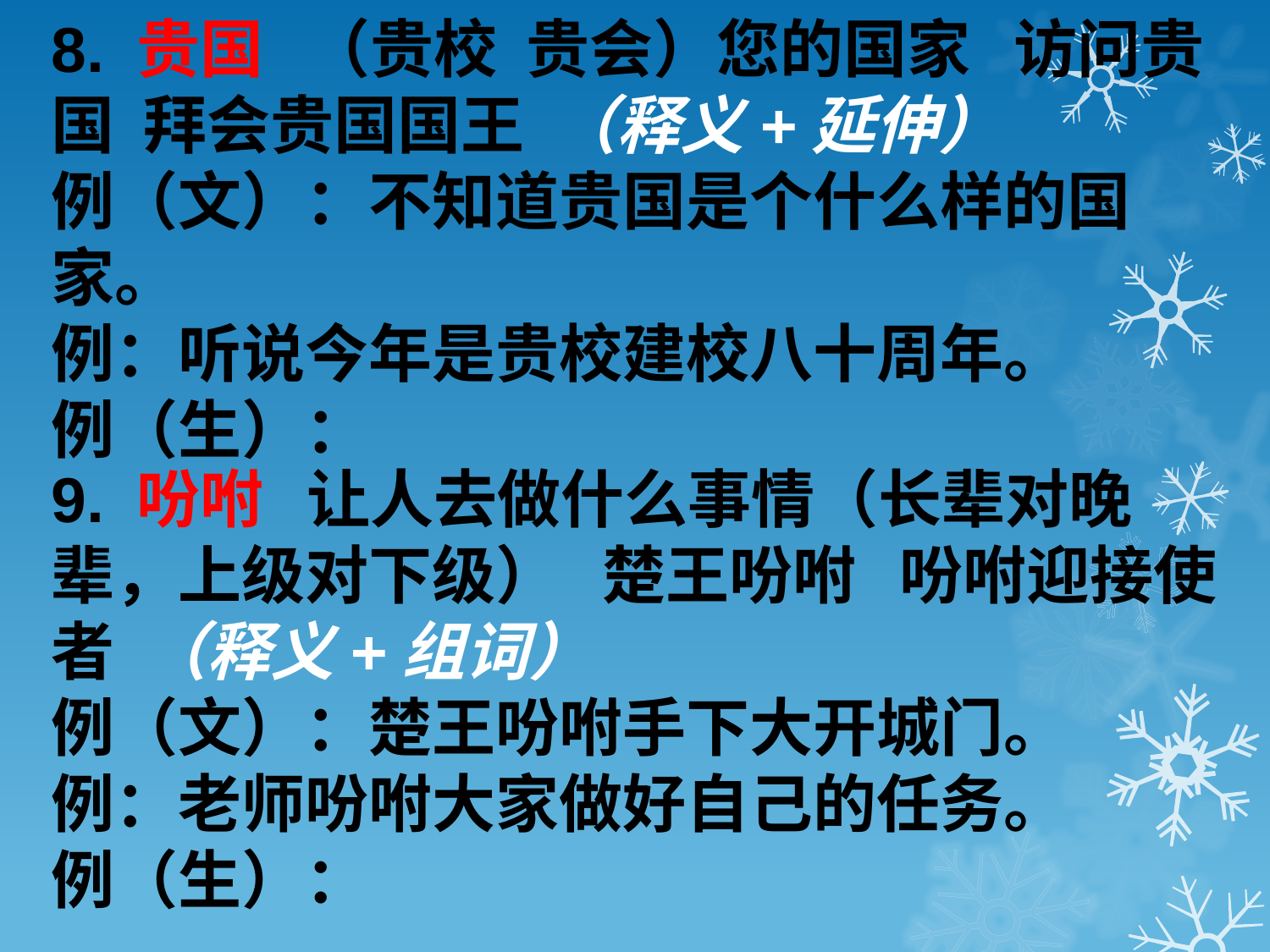

8. 贵国   （贵校  贵会）您的国家   访问贵国  拜会贵国国王  （释义+延伸）
例（文）：不知道贵国是个什么样的国家。
例：听说今年是贵校建校八十周年。
例（生）：
9. 吩咐   让人去做什么事情（长辈对晚辈，上级对下级）   楚王吩咐   吩咐迎接使者  （释义+组词）
例（文）：楚王吩咐手下大开城门。
例：老师吩咐大家做好自己的任务。
例（生）：